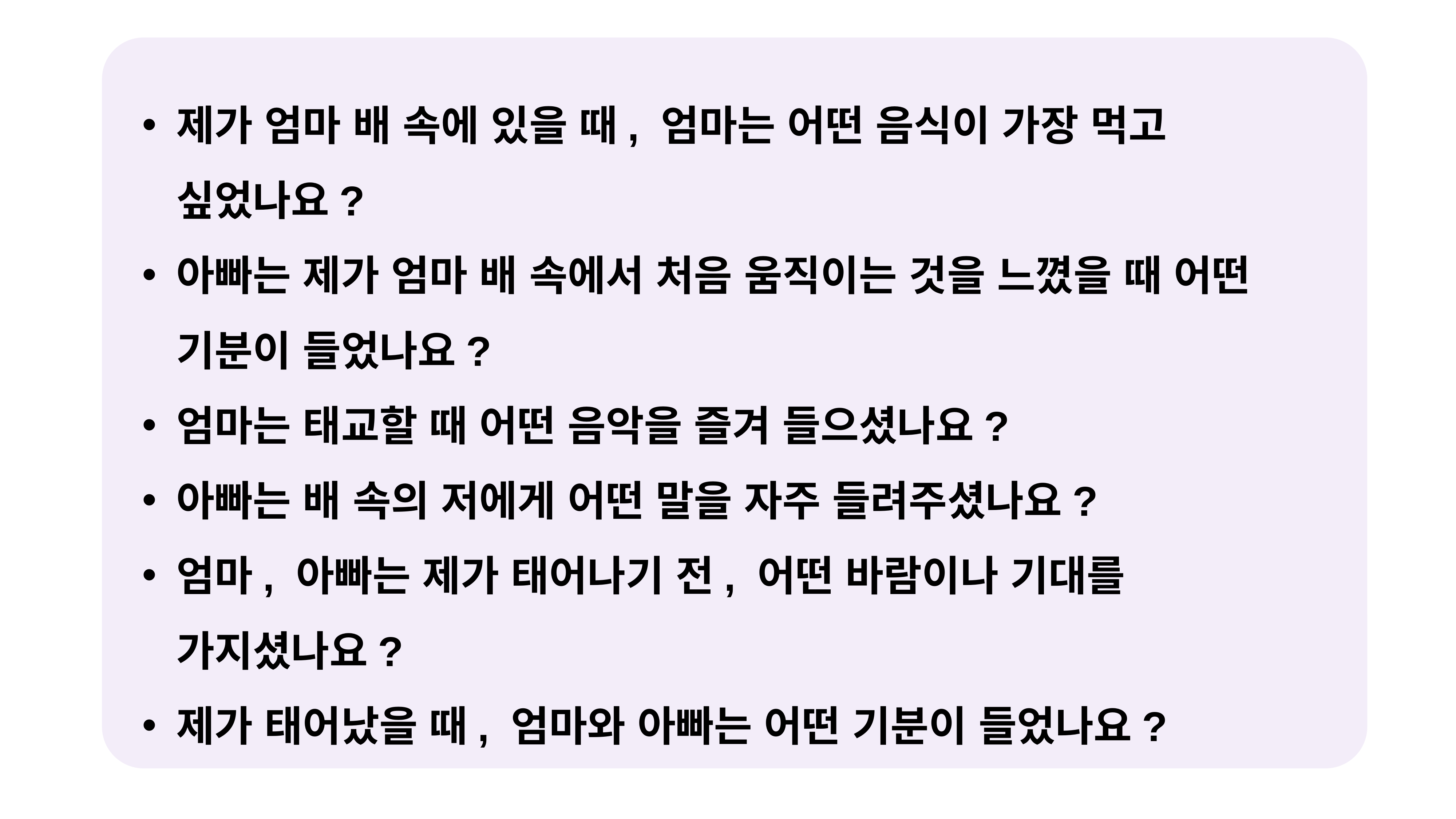

제가 엄마 배 속에 있을 때, 엄마는 어떤 음식이 가장 먹고 싶었나요?
아빠는 제가 엄마 배 속에서 처음 움직이는 것을 느꼈을 때 어떤 기분이 들었나요?
엄마는 태교할 때 어떤 음악을 즐겨 들으셨나요?
아빠는 배 속의 저에게 어떤 말을 자주 들려주셨나요?
엄마, 아빠는 제가 태어나기 전, 어떤 바람이나 기대를 가지셨나요?
제가 태어났을 때, 엄마와 아빠는 어떤 기분이 들었나요?